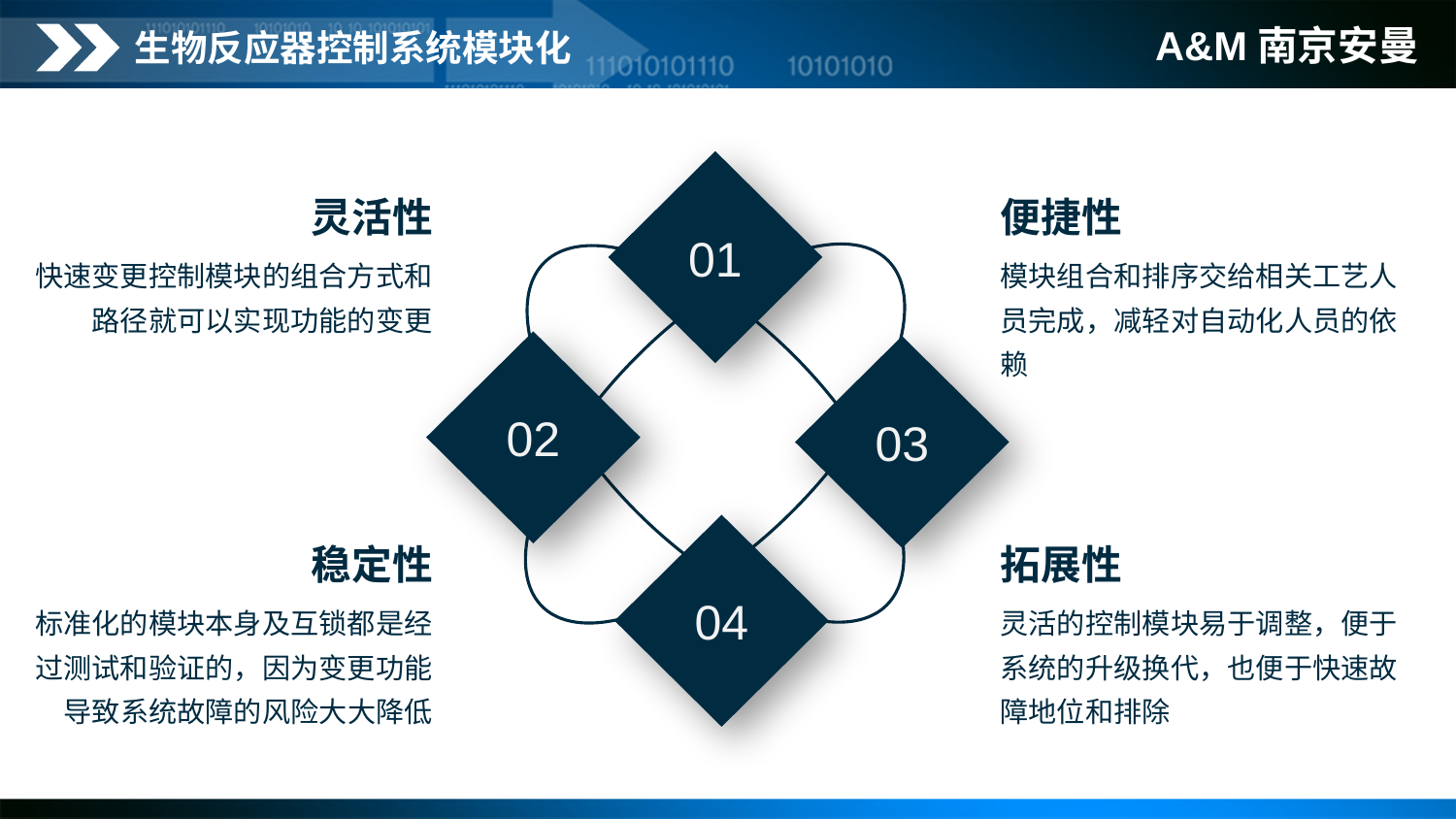

A&M南京安曼
生物反应器控制系统模块化

01
灵活性
便捷性
快速变更控制模块的组合方式和路径就可以实现功能的变更
模块组合和排序交给相关工艺人员完成，减轻对自动化人员的依赖

02
03
04
稳定性
拓展性
标准化的模块本身及互锁都是经过测试和验证的，因为变更功能导致系统故障的风险大大降低
灵活的控制模块易于调整，便于系统的升级换代，也便于快速故障地位和排除